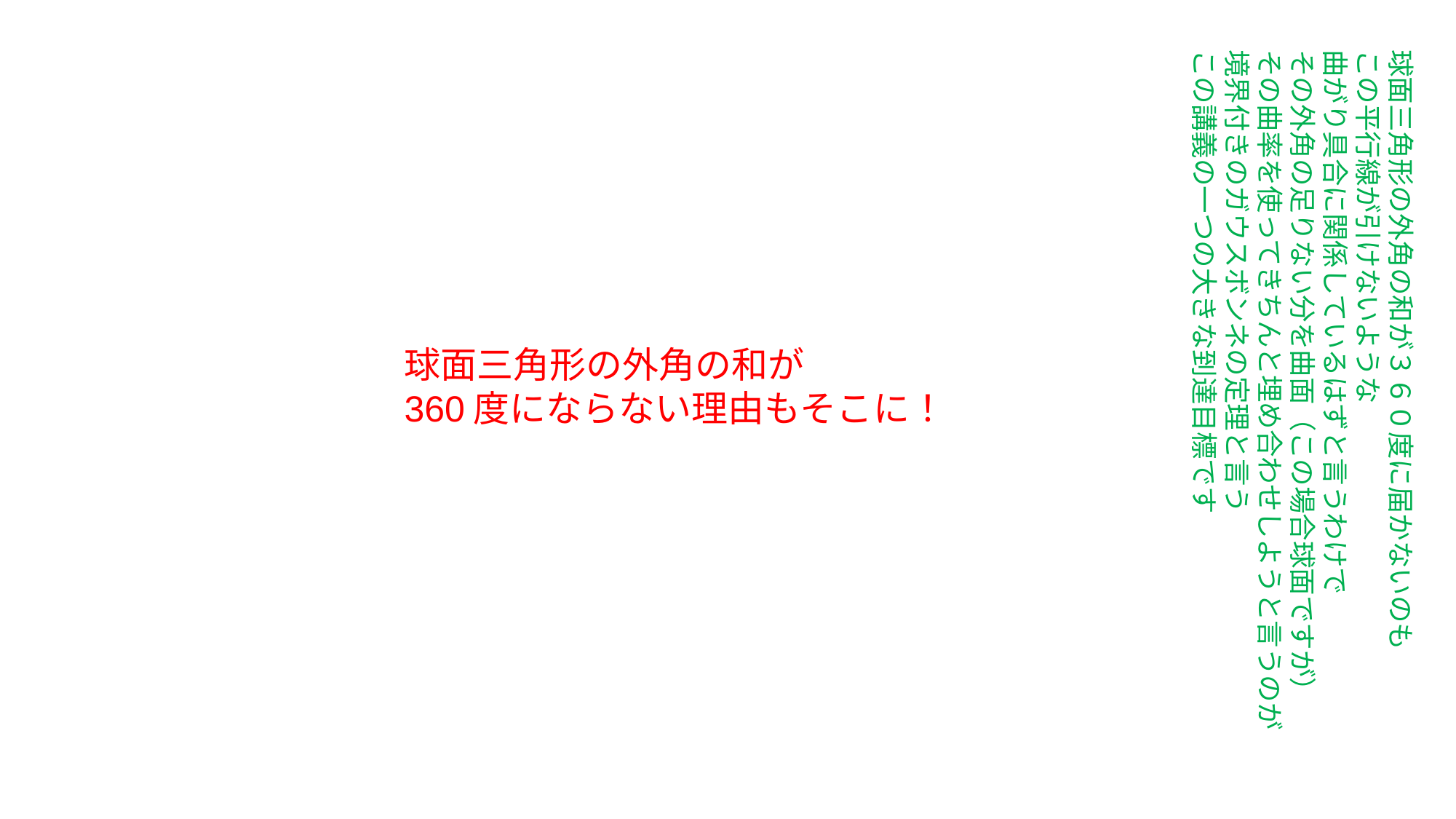

球面三角形の外角の和が３６０度に届かないのも
この平行線が引けないような
曲がり具合に関係しているはずと言うわけで
その外角の足りない分を曲面（この場合球面ですが）
その曲率を使ってきちんと埋め合わせしようと言うのが
境界付きのガウスボンネの定理と言う
この講義の一つの大きな到達目標です
球面三角形の外角の和が
360度にならない理由もそこに！